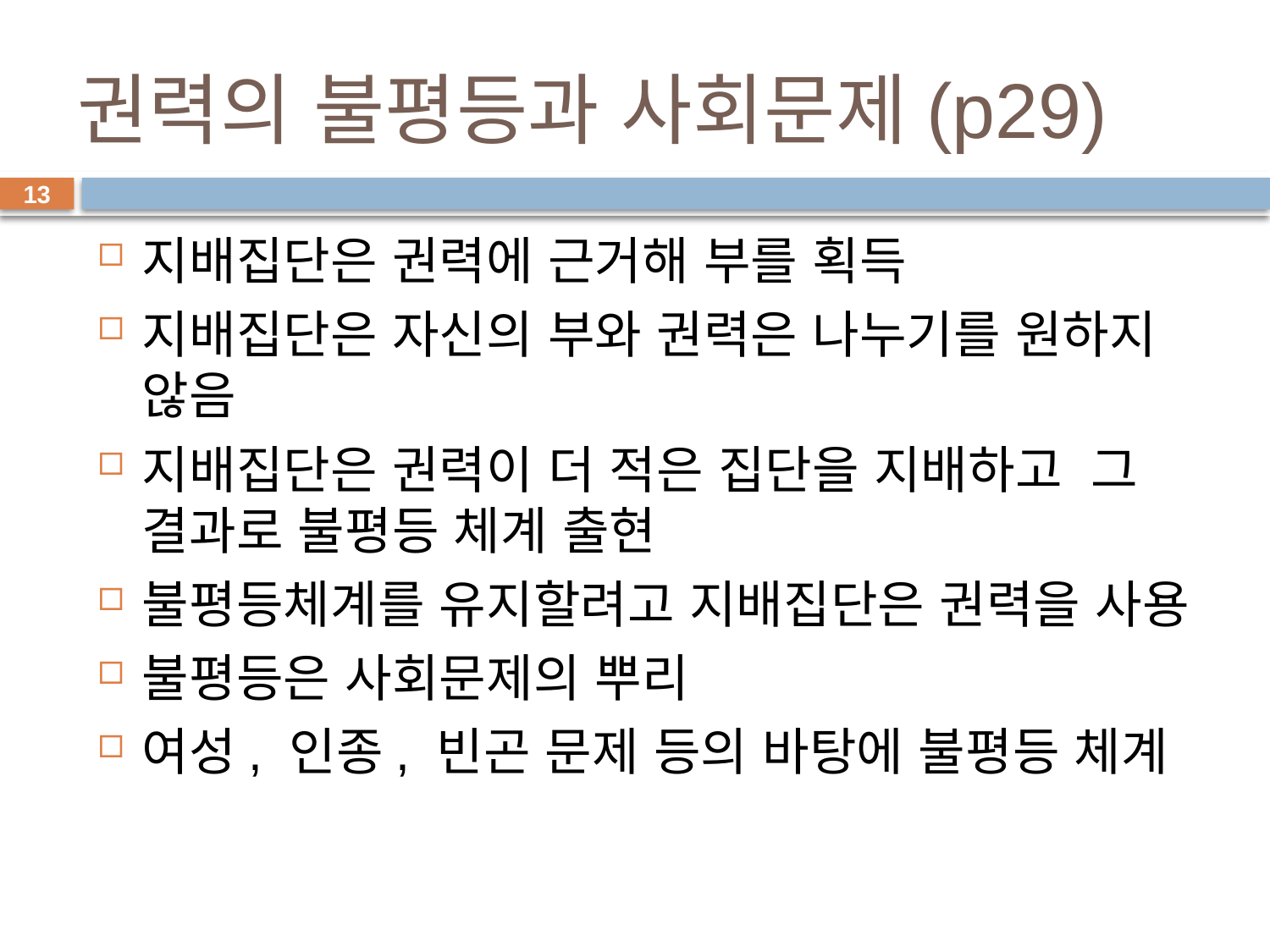

# 권력의 불평등과 사회문제(p29)
13
지배집단은 권력에 근거해 부를 획득
지배집단은 자신의 부와 권력은 나누기를 원하지 않음
지배집단은 권력이 더 적은 집단을 지배하고  그 결과로 불평등 체계 출현
불평등체계를 유지할려고 지배집단은 권력을 사용
불평등은 사회문제의 뿌리
여성, 인종, 빈곤 문제 등의 바탕에 불평등 체계